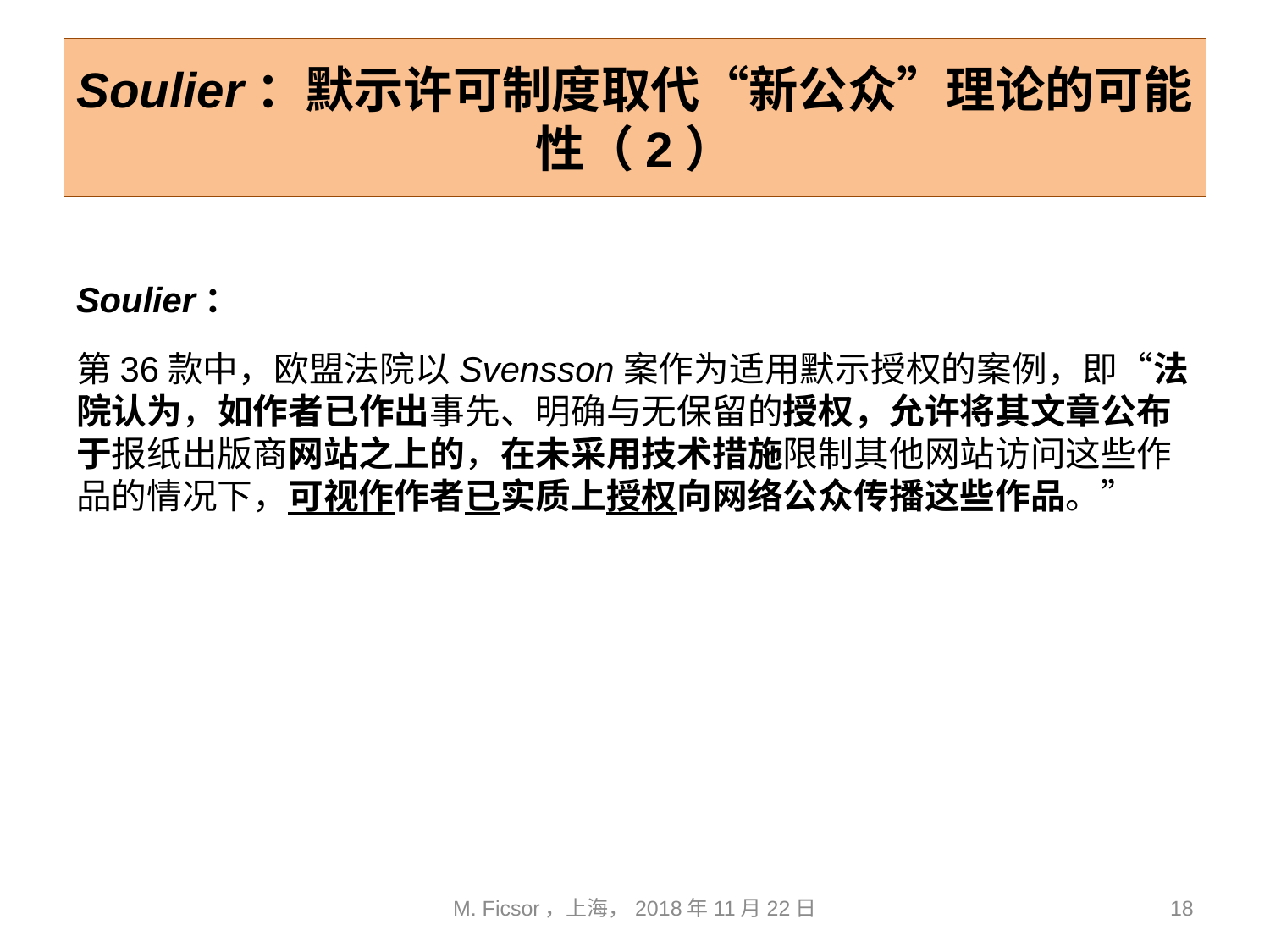

# Soulier：默示许可制度取代“新公众”理论的可能性（2）

Soulier：

第36款中，欧盟法院以Svensson案作为适用默示授权的案例，即“法院认为，如作者已作出事先、明确与无保留的授权，允许将其文章公布于报纸出版商网站之上的，在未采用技术措施限制其他网站访问这些作品的情况下，可视作作者已实质上授权向网络公众传播这些作品。”

M. Ficsor，上海，2018年11月22日
18